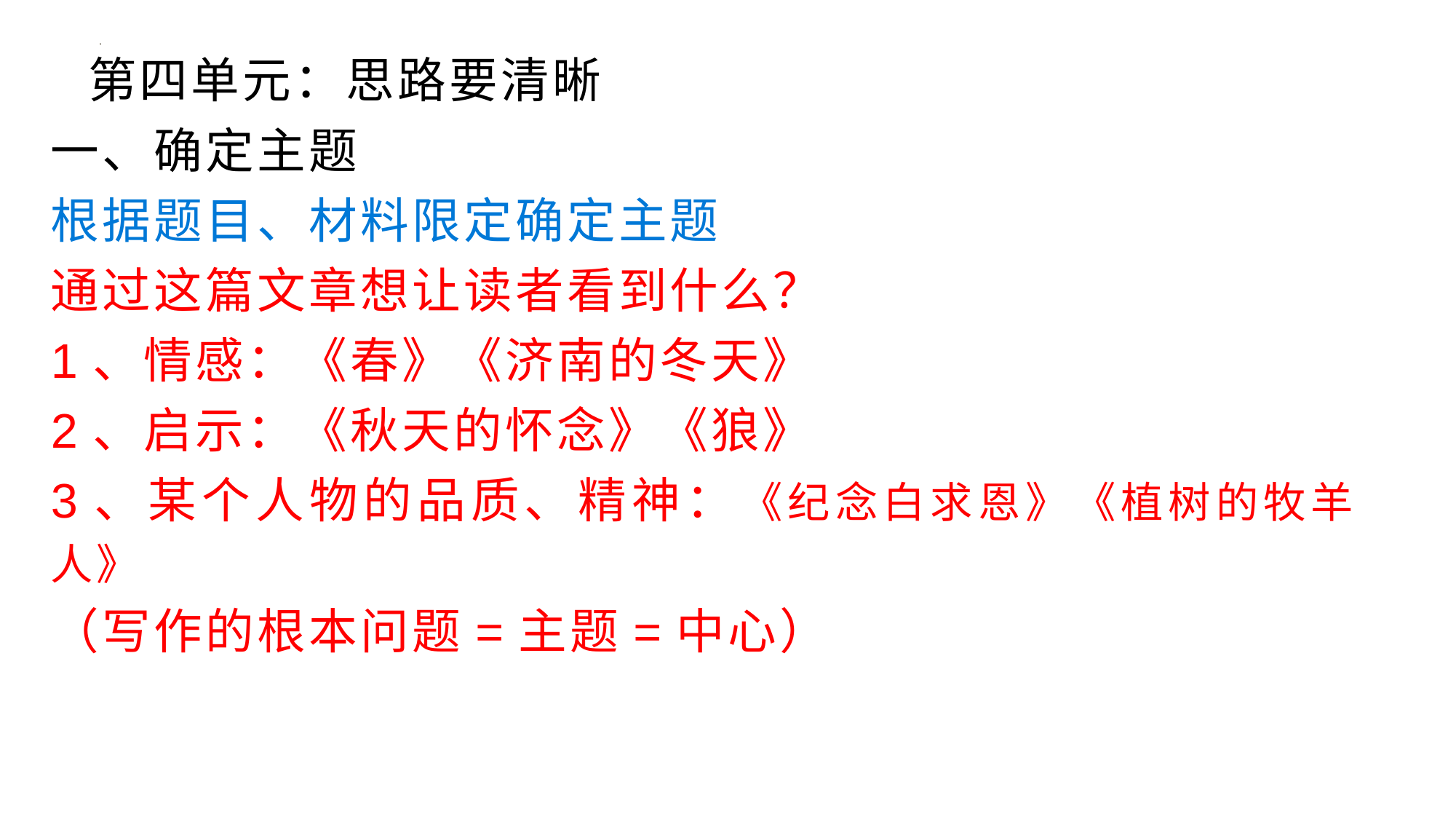

第四单元：思路要清晰
一、确定主题
根据题目、材料限定确定主题
通过这篇文章想让读者看到什么？
1、情感：《春》《济南的冬天》
2、启示：《秋天的怀念》《狼》
3、某个人物的品质、精神：《纪念白求恩》《植树的牧羊人》
（写作的根本问题=主题=中心）